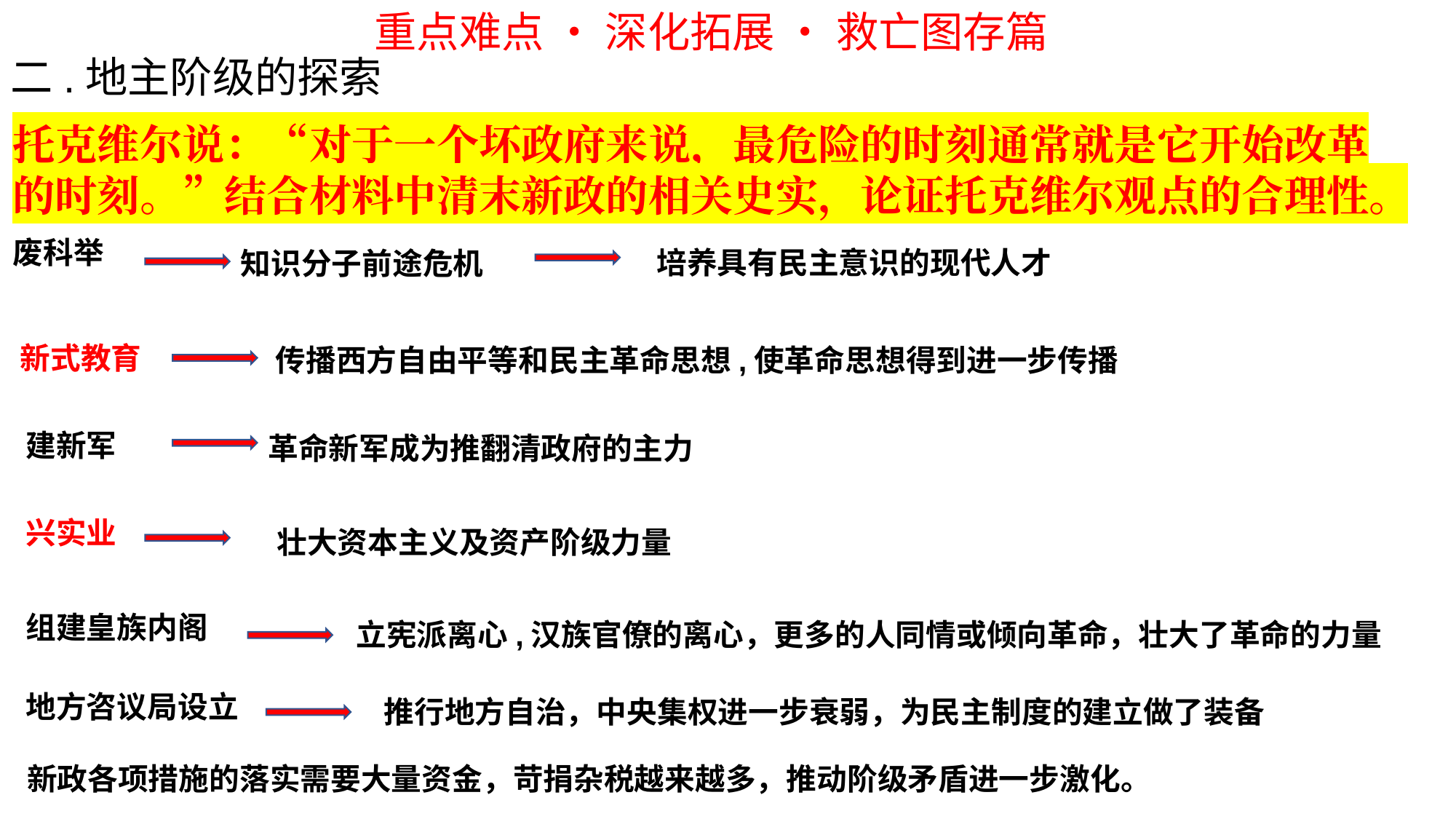

重点难点 • 深化拓展 • 救亡图存篇
二.地主阶级的探索
托克维尔说：“对于一个坏政府来说，最危险的时刻通常就是它开始改革的时刻。”结合材料中清末新政的相关史实，论证托克维尔观点的合理性。
废科举
培养具有民主意识的现代人才

知识分子前途危机

新式教育
传播西方自由平等和民主革命思想,使革命思想得到进一步传播

建新军
革命新军成为推翻清政府的主力

兴实业
壮大资本主义及资产阶级力量

组建皇族内阁
立宪派离心,汉族官僚的离心，更多的人同情或倾向革命，壮大了革命的力量

地方咨议局设立
推行地方自治，中央集权进一步衰弱，为民主制度的建立做了装备

新政各项措施的落实需要大量资金，苛捐杂税越来越多，推动阶级矛盾进一步激化。